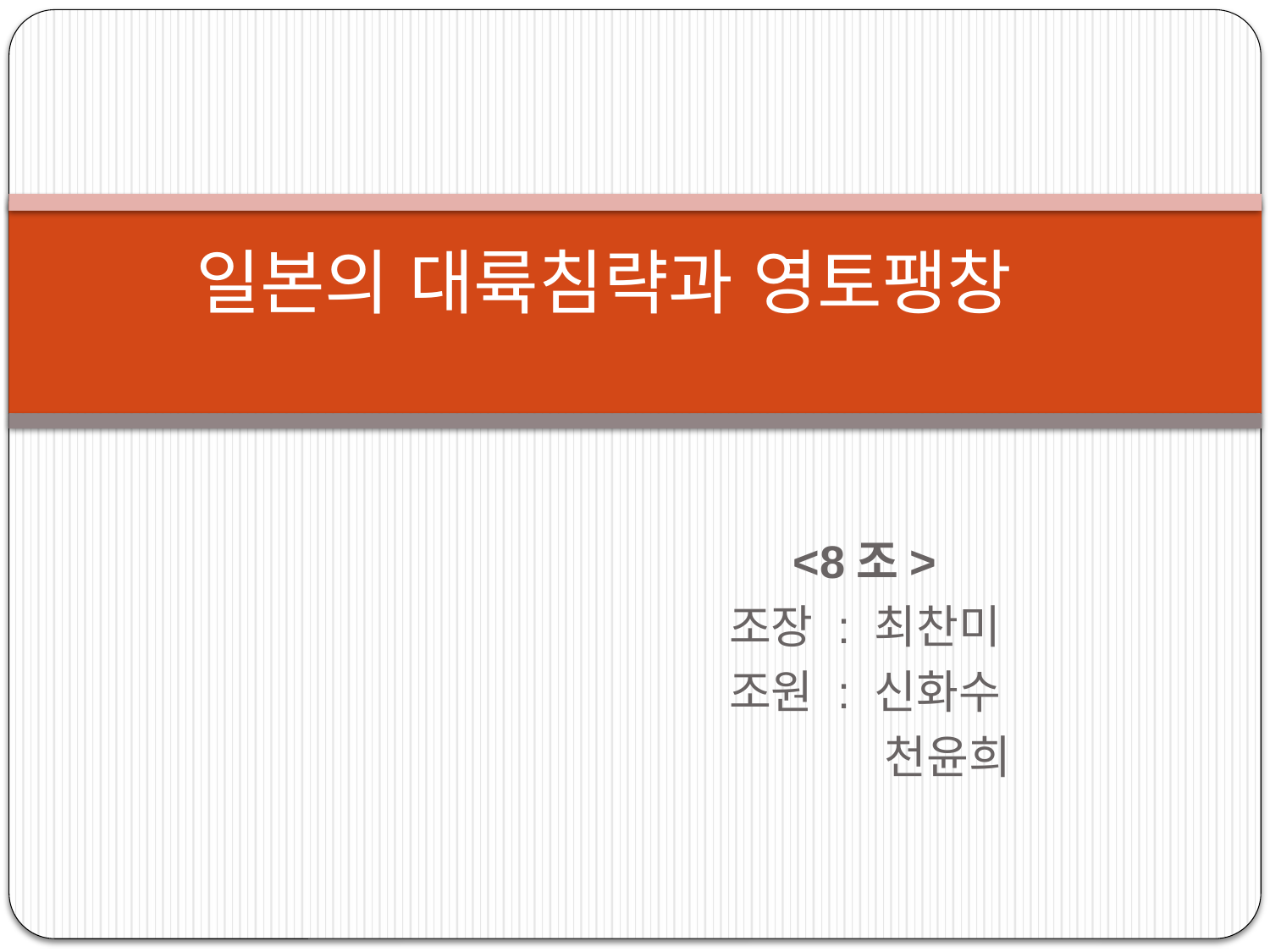

# 일본의 대륙침략과 영토팽창
<8조>
조장 : 최찬미
조원 : 신화수
            천윤희